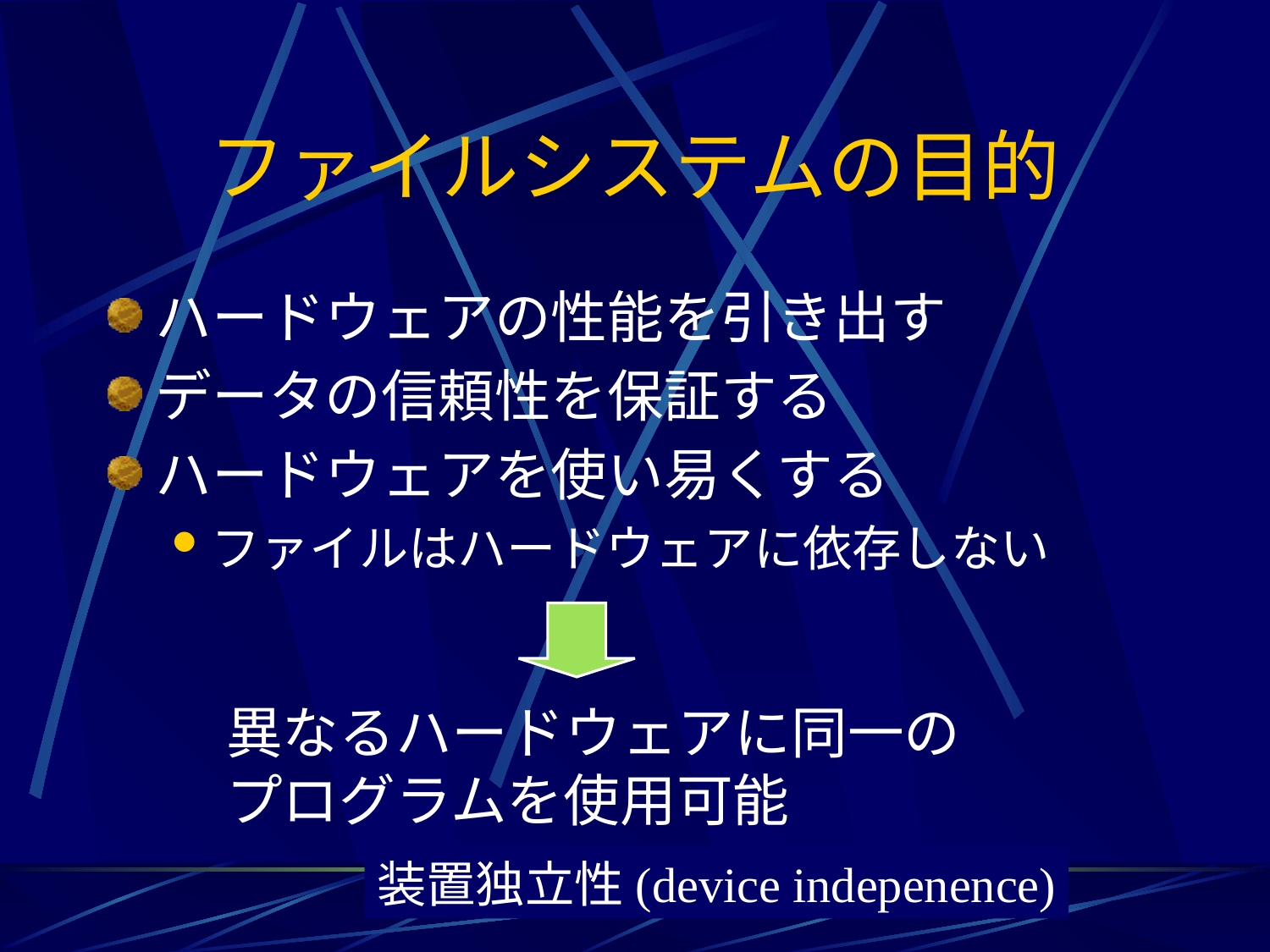

# ファイルシステムの目的
ハードウェアの性能を引き出す
データの信頼性を保証する
ハードウェアを使い易くする
ファイルはハードウェアに依存しない

異なるハードウェアに同一の
プログラムを使用可能
装置独立性(device indepenence)